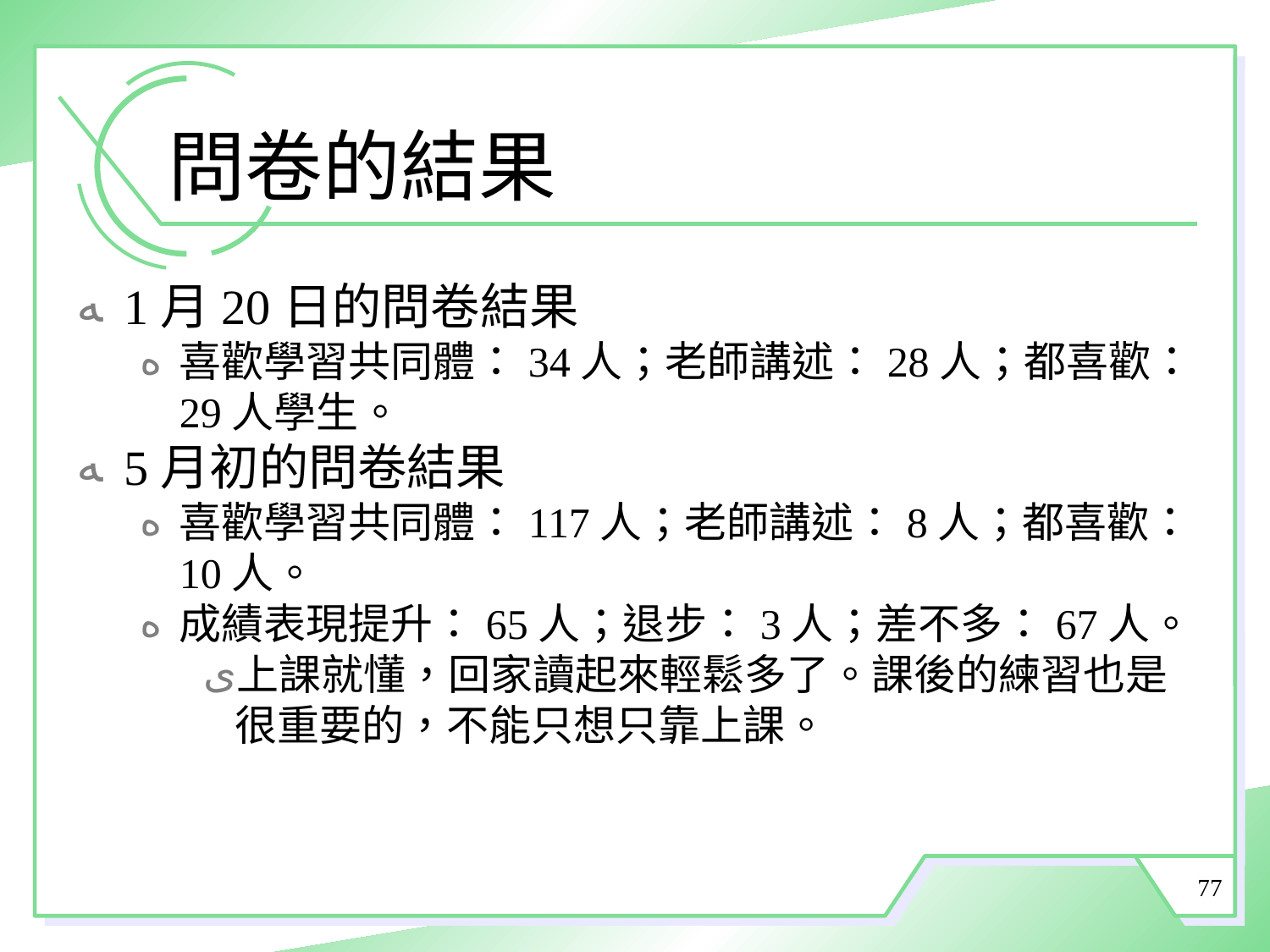

# 問卷的結果
1月20日的問卷結果
喜歡學習共同體：34人；老師講述：28人；都喜歡：29人學生。
5月初的問卷結果
喜歡學習共同體：117人；老師講述：8人；都喜歡：10人。
成績表現提升：65人；退步：3人；差不多：67人。
上課就懂，回家讀起來輕鬆多了。課後的練習也是很重要的，不能只想只靠上課。

77